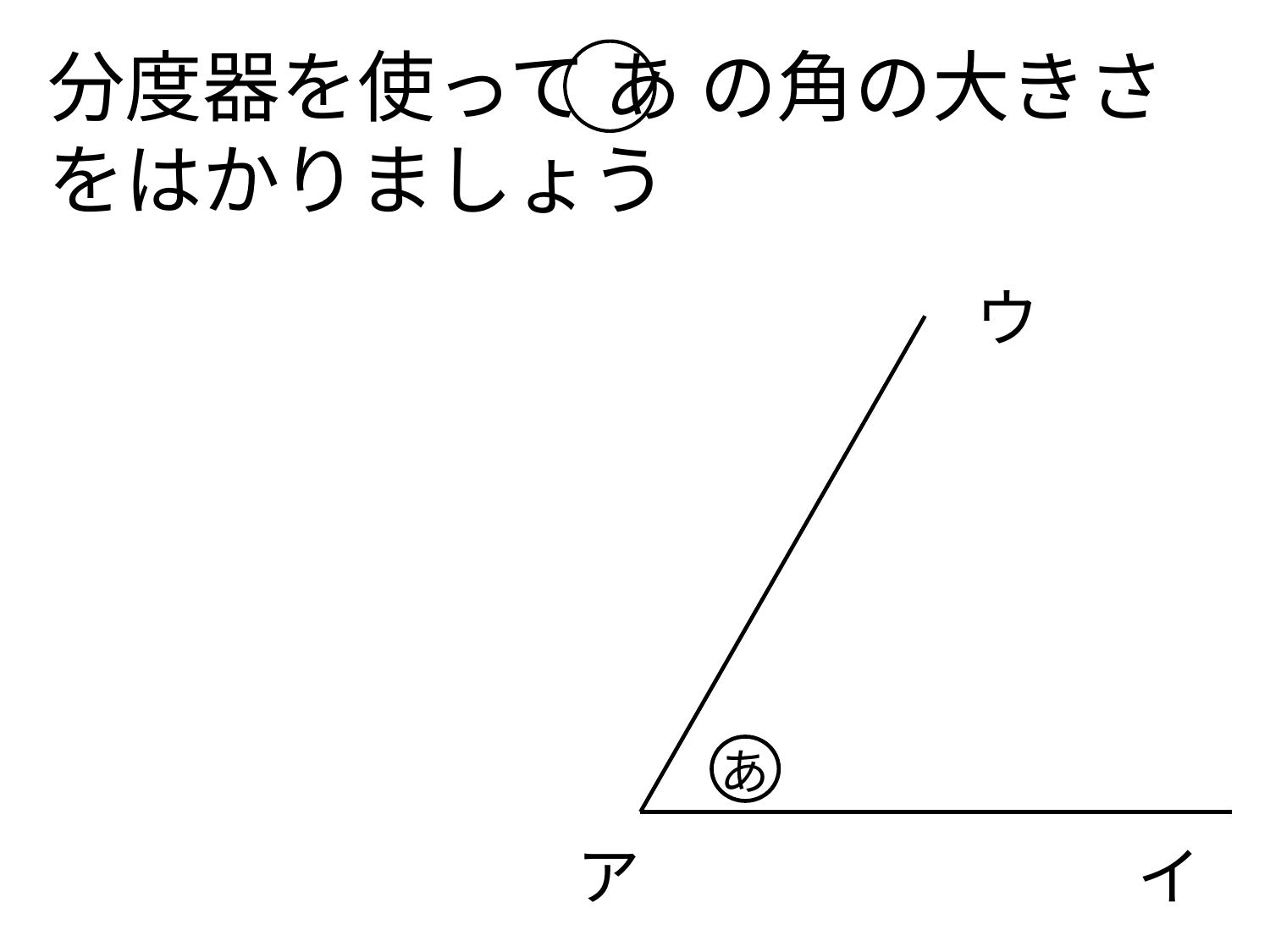

分度器を使って あ の角の大きさをはかりましょう

ウ
あ

ア
イ